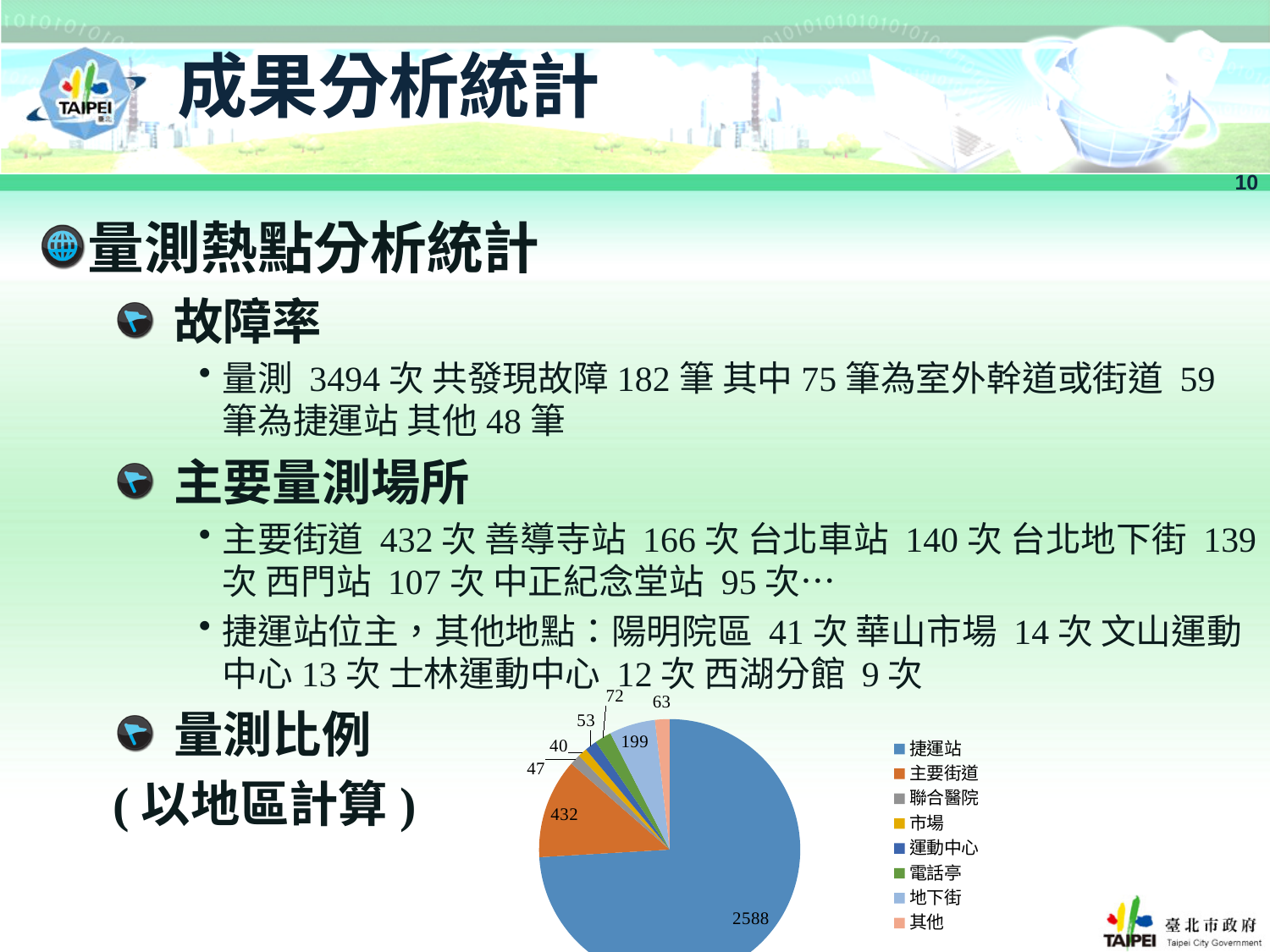

# 成果分析統計
10
量測熱點分析統計
故障率
量測 3494次 共發現故障182筆 其中75筆為室外幹道或街道 59筆為捷運站 其他48筆
主要量測場所
主要街道 432次 善導寺站 166次 台北車站 140次 台北地下街 139次 西門站 107次 中正紀念堂站 95次…
捷運站位主，其他地點：陽明院區 41次 華山市場 14次 文山運動中心13次 士林運動中心 12次 西湖分館 9次
量測比例
(以地區計算)

### Chart

| Category |  |
|---|---|
| 捷運站 | 2588.0 |
| 主要街道 | 432.0 |
| 聯合醫院 | 47.0 |
| 市場 | 40.0 |
| 運動中心 | 53.0 |
| 電話亭 | 72.0 |
| 地下街 | 199.0 |
| 其他 | 63.0 |